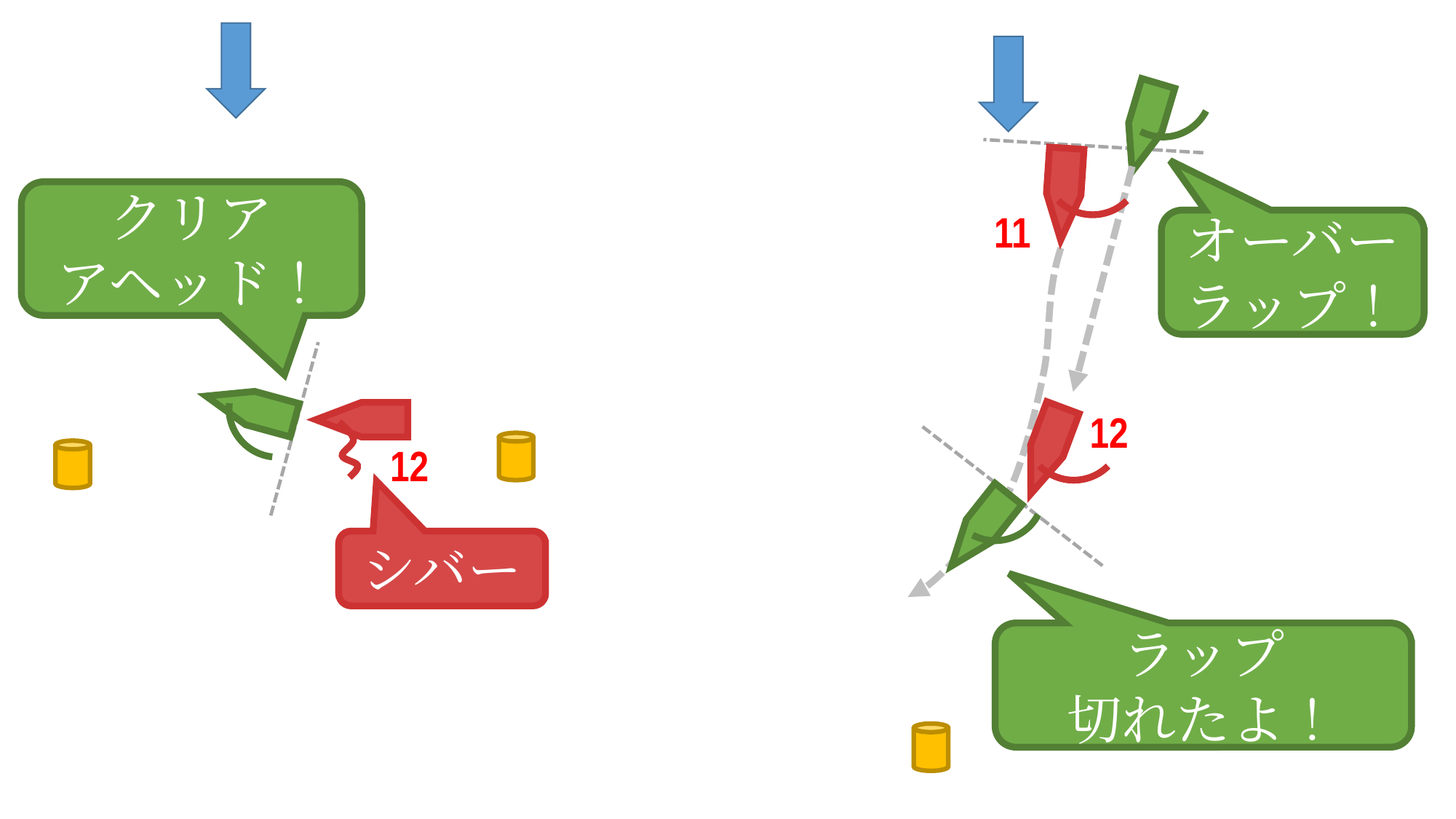

クリア
アヘッド！
11
オーバー
ラップ！

12

12

シバー
ラップ
切れたよ！